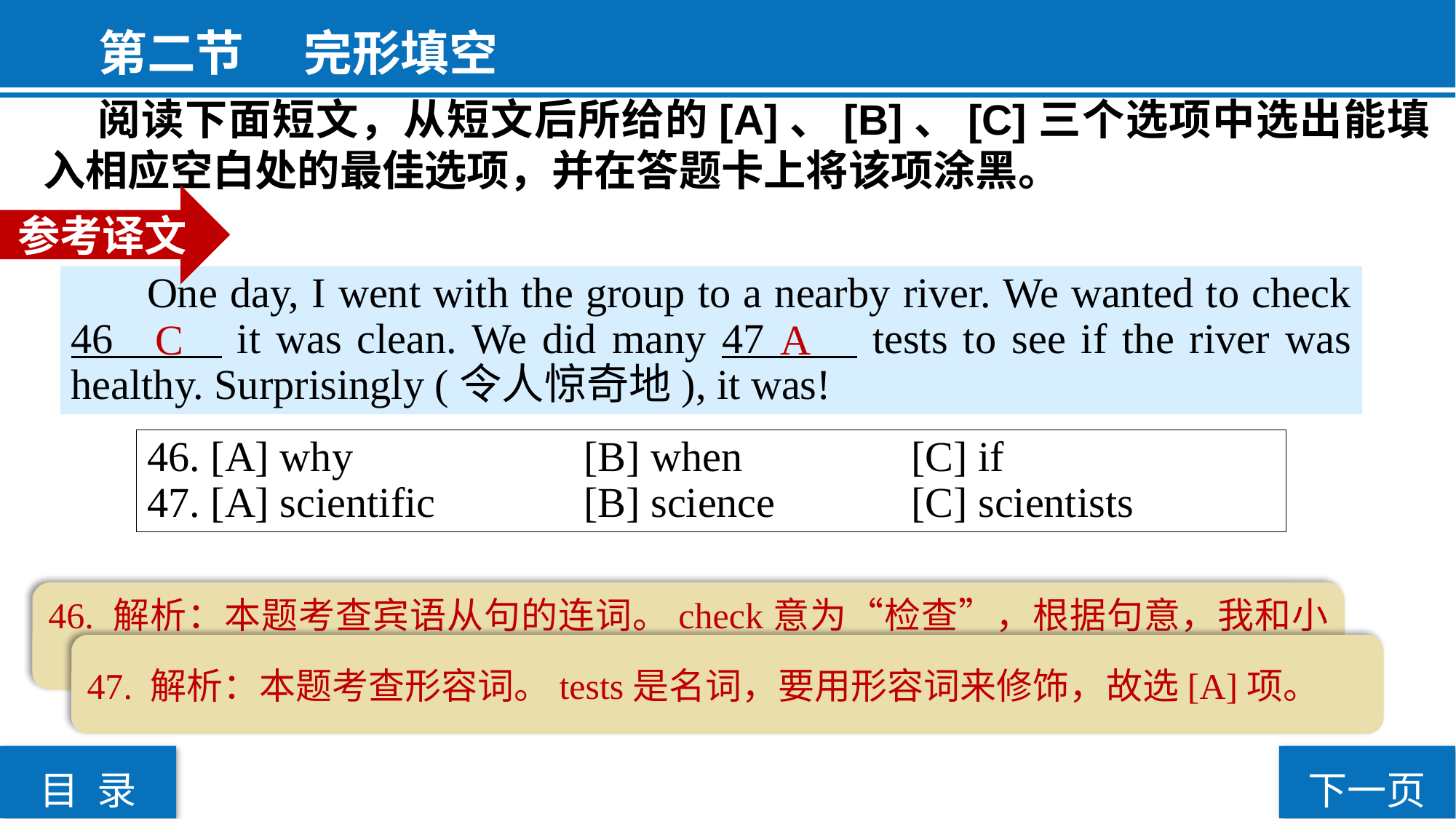

第二节  完形填空
    阅读下面短文，从短文后所给的[A]、[B]、[C]三个选项中选出能填入相应空白处的最佳选项，并在答题卡上将该项涂黑。
参考译文
      One day, I went with the group to a nearby river. We wanted to check 46        it was clean. We did many 47       tests to see if the river was healthy. Surprisingly (令人惊奇地), it was!
C
 A
46. [A] why 			[B] when 		[C] if
47. [A] scientific		[B] science		[C] scientists
46. 解析：本题考查宾语从句的连词。check意为“检查”，根据句意，我和小组成员去检查河水是否干净，故选[C]项。
47. 解析：本题考查形容词。tests是名词，要用形容词来修饰，故选[A]项。